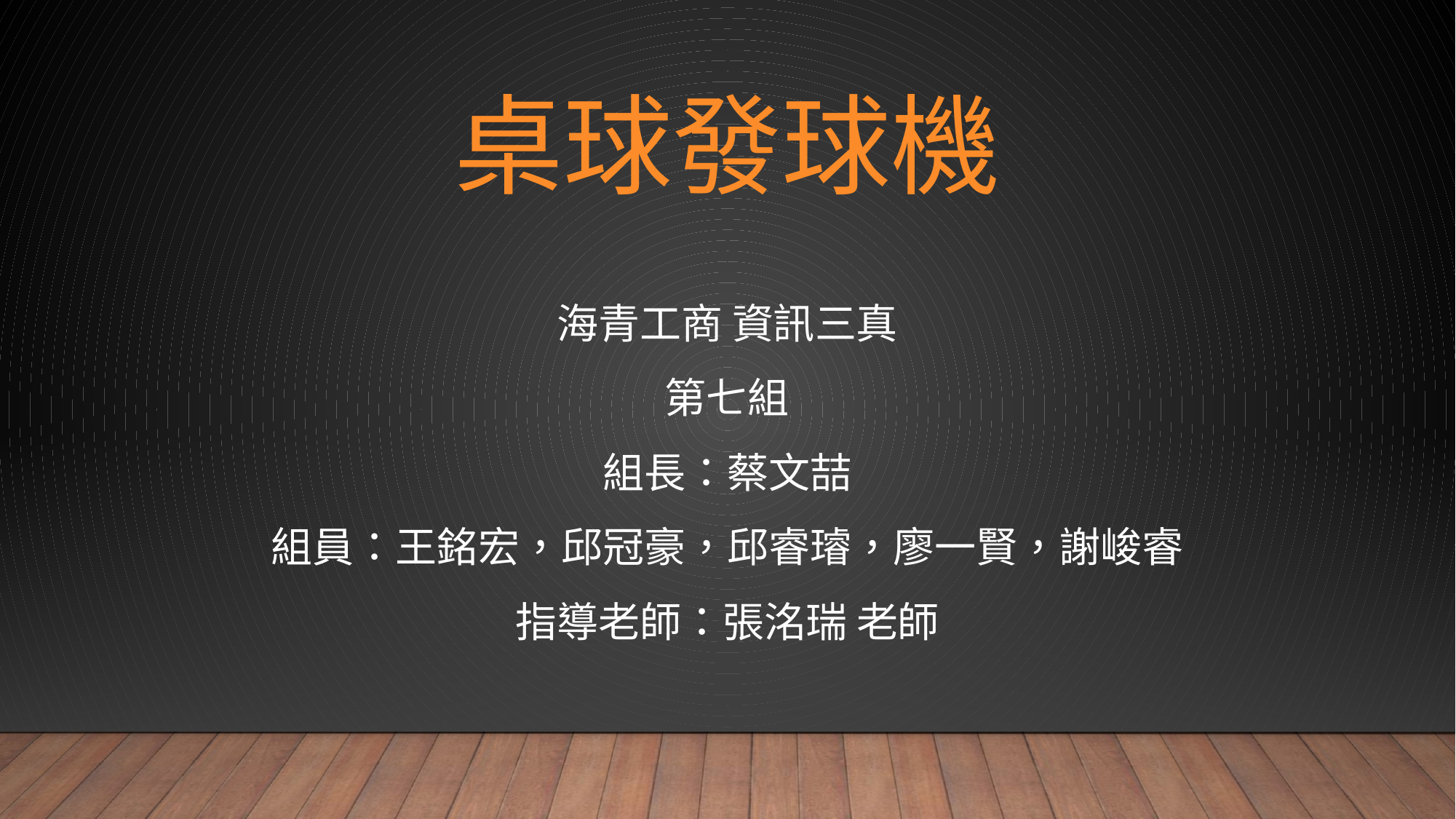

# 桌球發球機
海青工商 資訊三真
第七組
組長：蔡文喆
組員：王銘宏，邱冠豪，邱睿璿，廖一賢，謝峻睿
指導老師：張洺瑞 老師